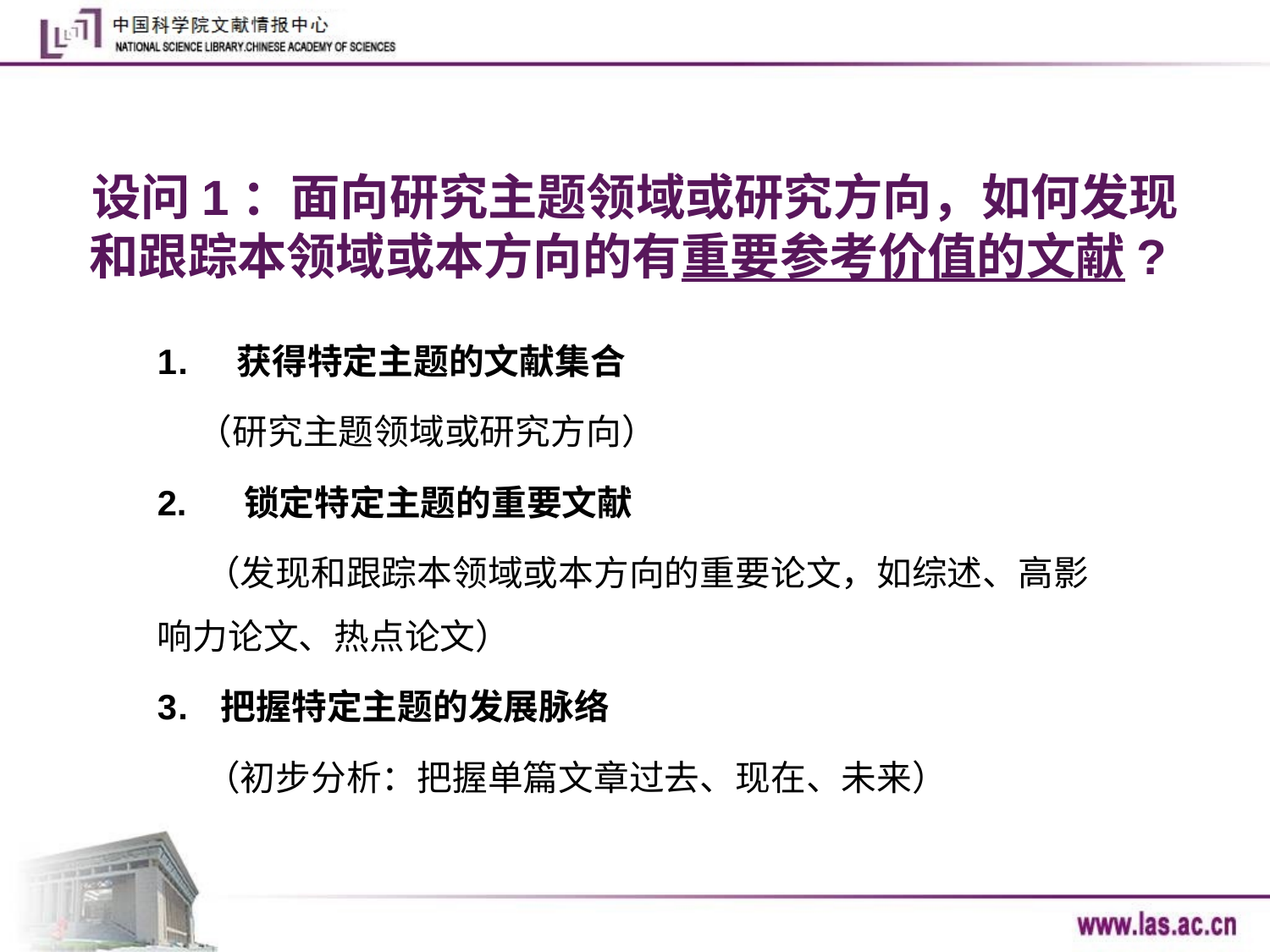

# 设问1：面向研究主题领域或研究方向，如何发现和跟踪本领域或本方向的有重要参考价值的文献?
获得特定主题的文献集合
    （研究主题领域或研究方向）
2.     锁定特定主题的重要文献
     （发现和跟踪本领域或本方向的重要论文，如综述、高影响力论文、热点论文）
把握特定主题的发展脉络
     （初步分析：把握单篇文章过去、现在、未来）